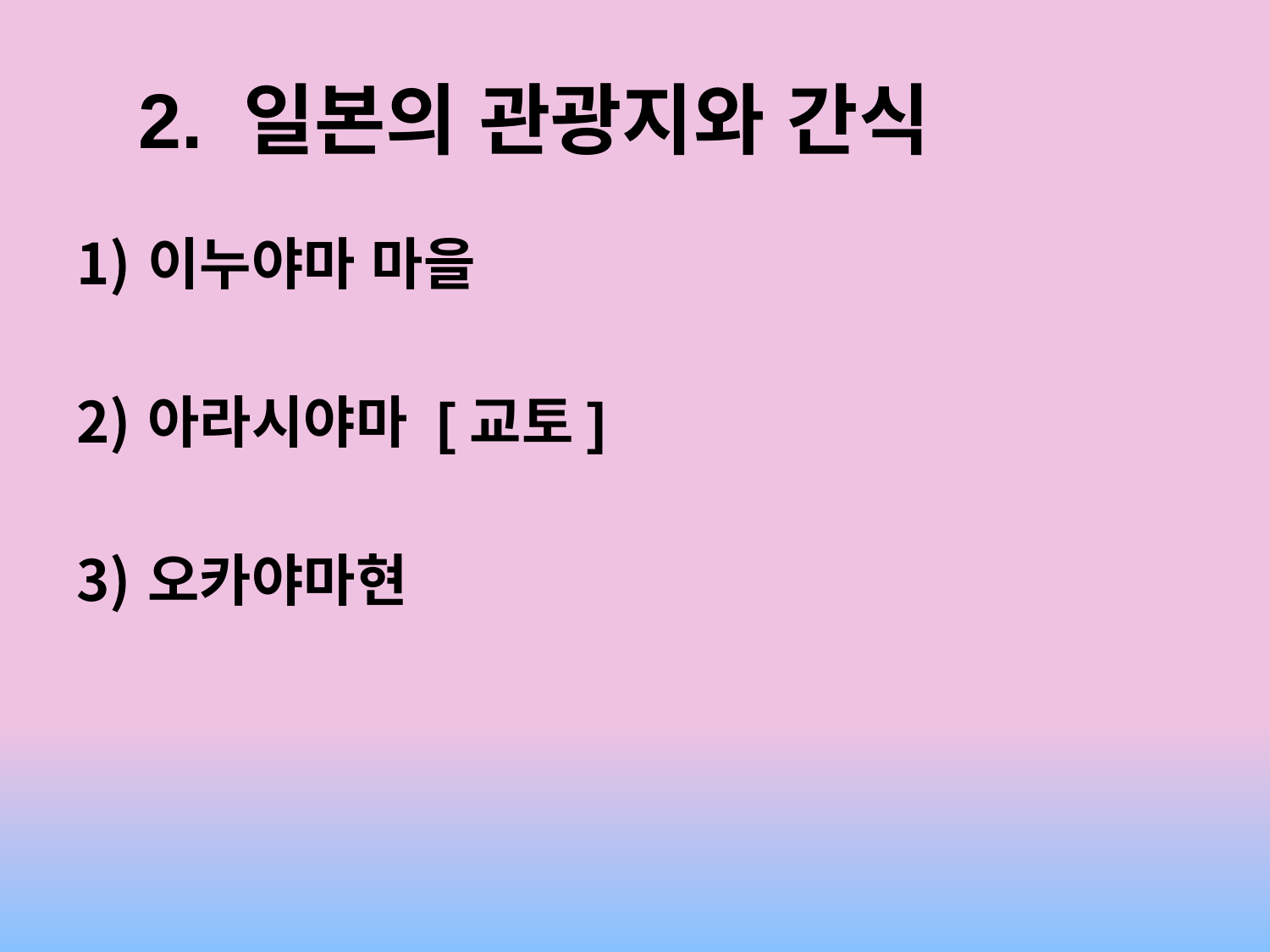

# 2. 일본의 관광지와 간식
이누야마 마을

아라시야마 [교토]

오카야마현